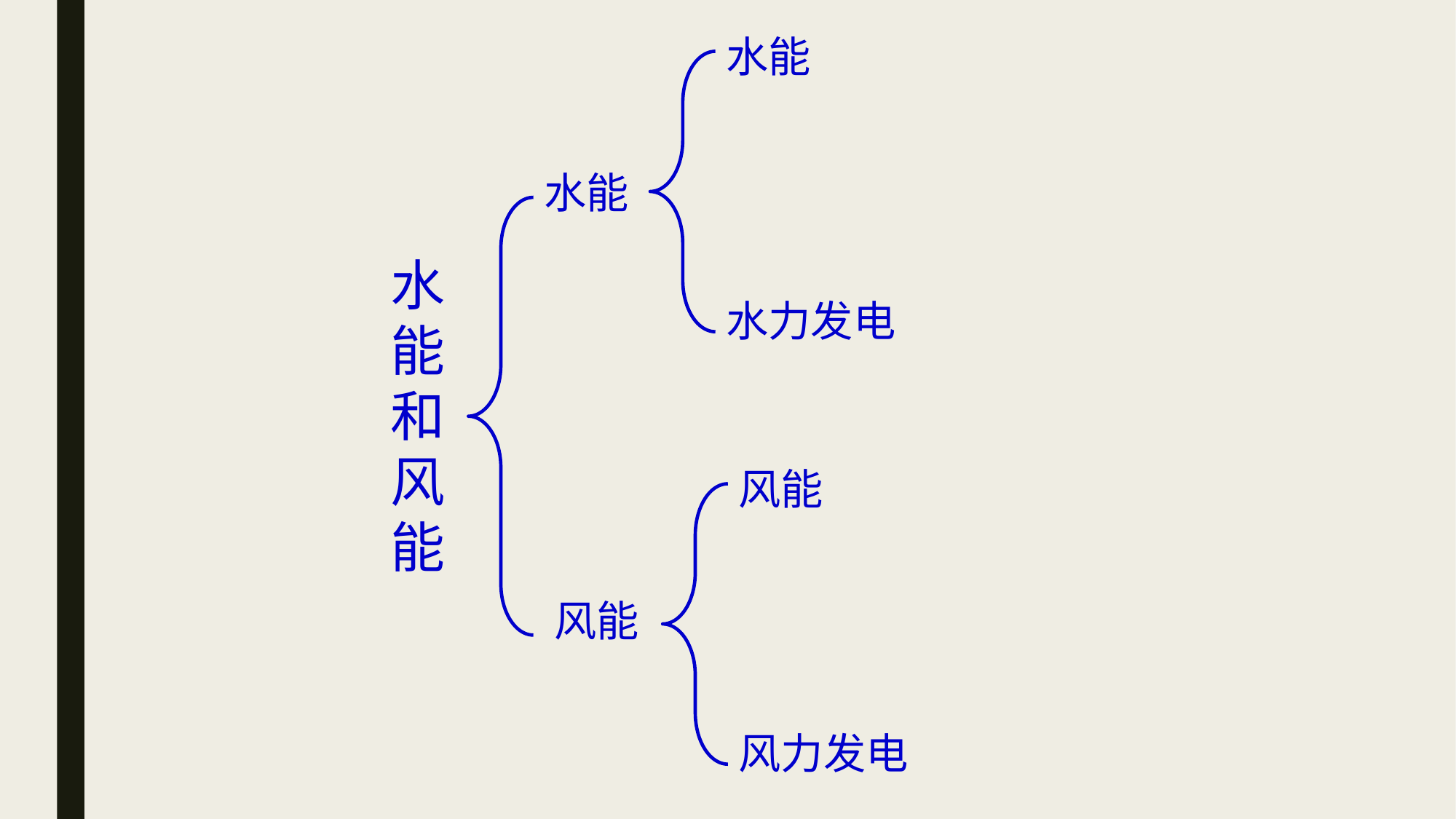

水能

水能

水能和风能
水力发电
风能

风能
风力发电